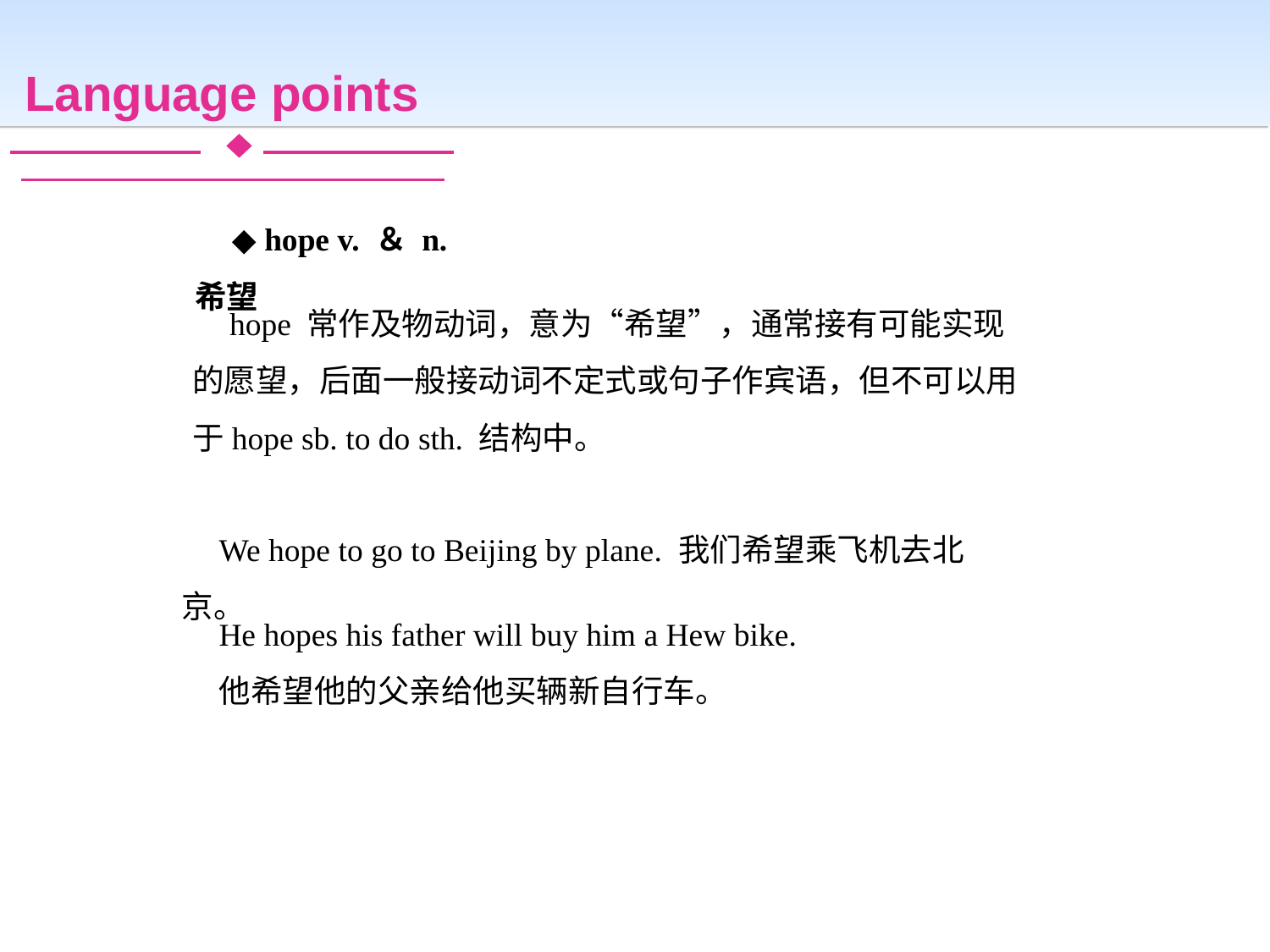

Language points

◆ hope v. ＆ n. 希望
hope 常作及物动词，意为“希望”，通常接有可能实现的愿望，后面一般接动词不定式或句子作宾语，但不可以用于hope sb. to do sth. 结构中。
We hope to go to Beijing by plane. 我们希望乘飞机去北京。
He hopes his father will buy him a Hew bike.
他希望他的父亲给他买辆新自行车。